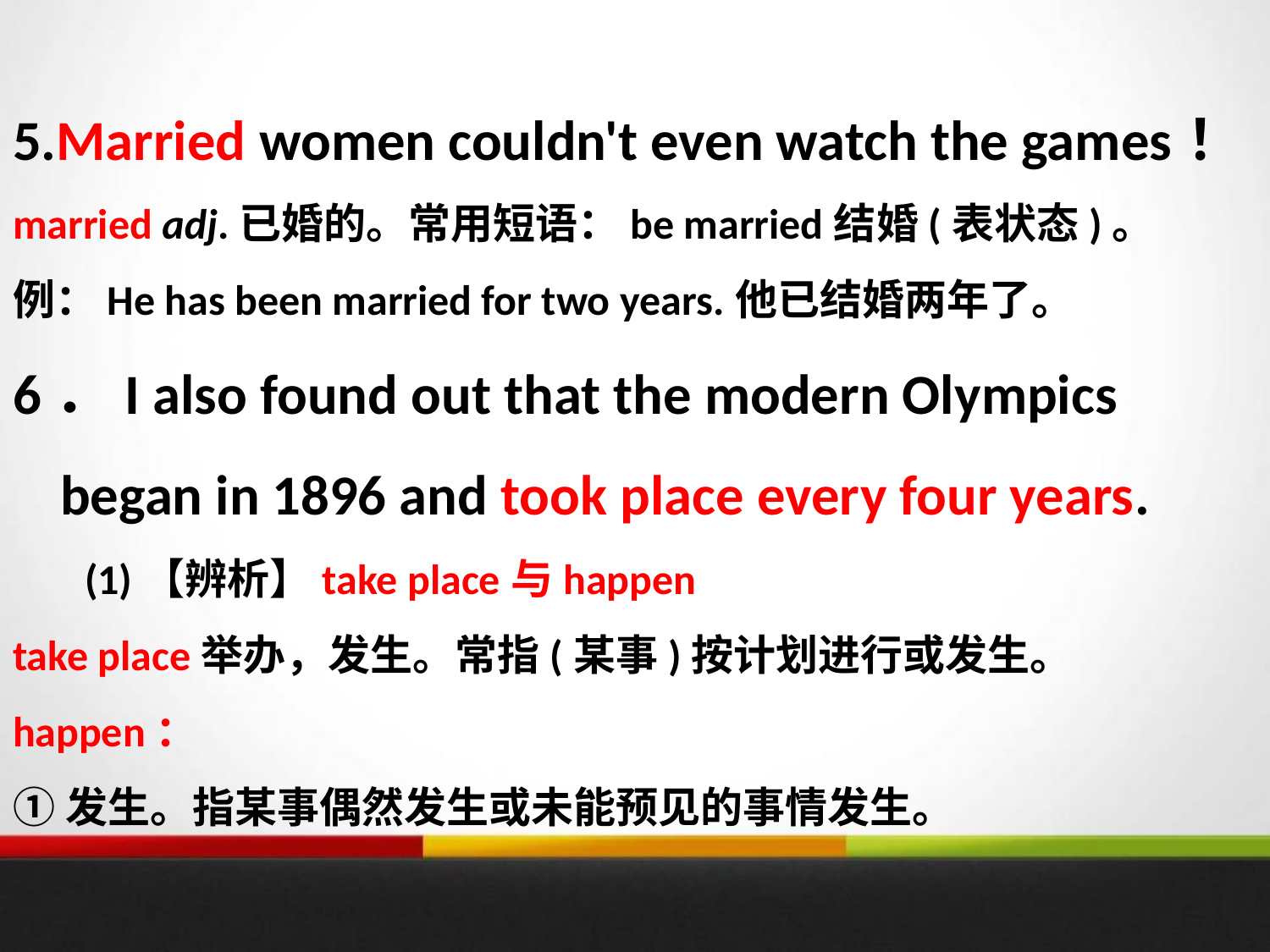

5.Married women couldn't even watch the games！
married adj.已婚的。常用短语：be married结婚(表状态)。
例：He has been married for two years.他已结婚两年了。
6．I also found out that the modern Olympics began in 1896 and took place every four years.
 　(1)【辨析】take place与happen
take place举办，发生。常指(某事)按计划进行或发生。
happen：
①发生。指某事偶然发生或未能预见的事情发生。